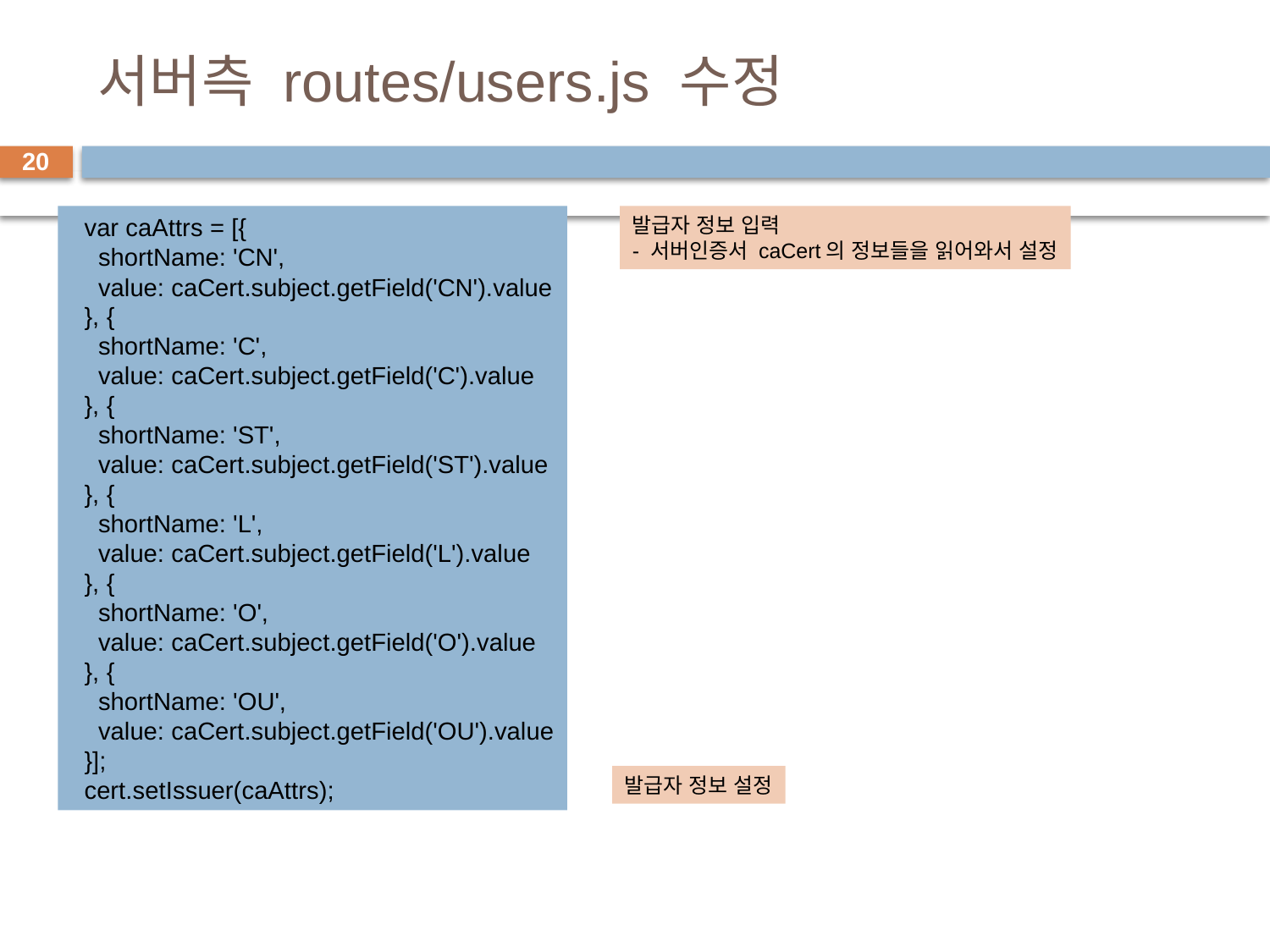

# 서버측 routes/users.js 수정
20
  var caAttrs = [{
    shortName: 'CN',
    value: caCert.subject.getField('CN').value
  }, {
    shortName: 'C',
    value: caCert.subject.getField('C').value
  }, {
    shortName: 'ST',
    value: caCert.subject.getField('ST').value
  }, {
    shortName: 'L',
    value: caCert.subject.getField('L').value
  }, {
    shortName: 'O',
    value: caCert.subject.getField('O').value
  }, {
    shortName: 'OU',
    value: caCert.subject.getField('OU').value
  }];
  cert.setIssuer(caAttrs);
발급자 정보 입력
- 서버인증서 caCert의 정보들을 읽어와서 설정
발급자 정보 설정